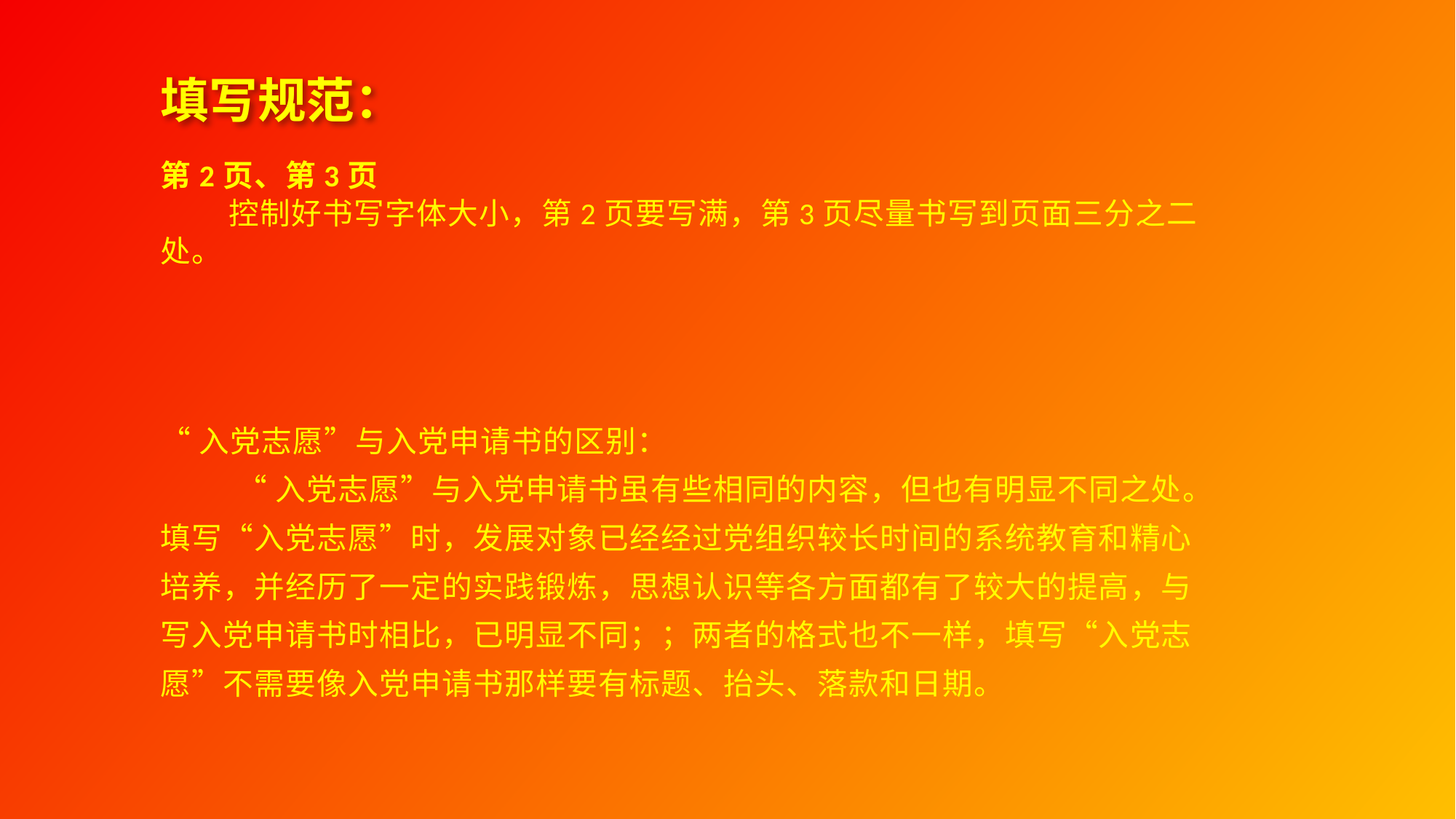

填写规范：
第2页、第3页
        控制好书写字体大小，第2页要写满，第3页尽量书写到页面三分之二处。

“入党志愿”与入党申请书的区别：
          “入党志愿”与入党申请书虽有些相同的内容，但也有明显不同之处。填写“入党志愿”时，发展对象已经经过党组织较长时间的系统教育和精心培养，并经历了一定的实践锻炼，思想认识等各方面都有了较大的提高，与写入党申请书时相比，已明显不同；；两者的格式也不一样，填写“入党志愿”不需要像入党申请书那样要有标题、抬头、落款和日期。